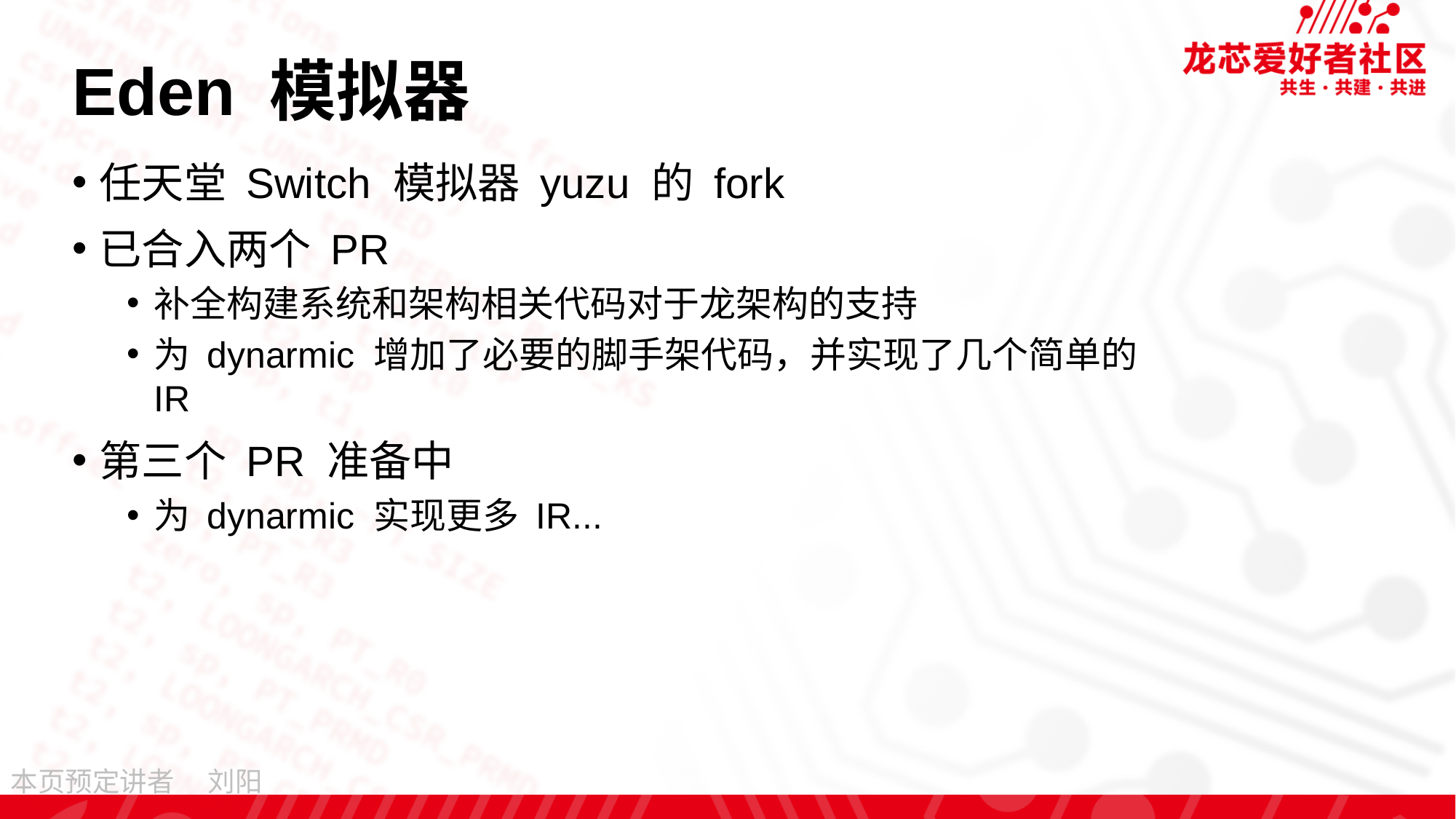

# Eden 模拟器
任天堂 Switch 模拟器 yuzu 的 fork
已合入两个 PR
补全构建系统和架构相关代码对于龙架构的支持
为 dynarmic 增加了必要的脚手架代码，并实现了几个简单的 IR
第三个 PR 准备中
为 dynarmic 实现更多 IR...

刘阳